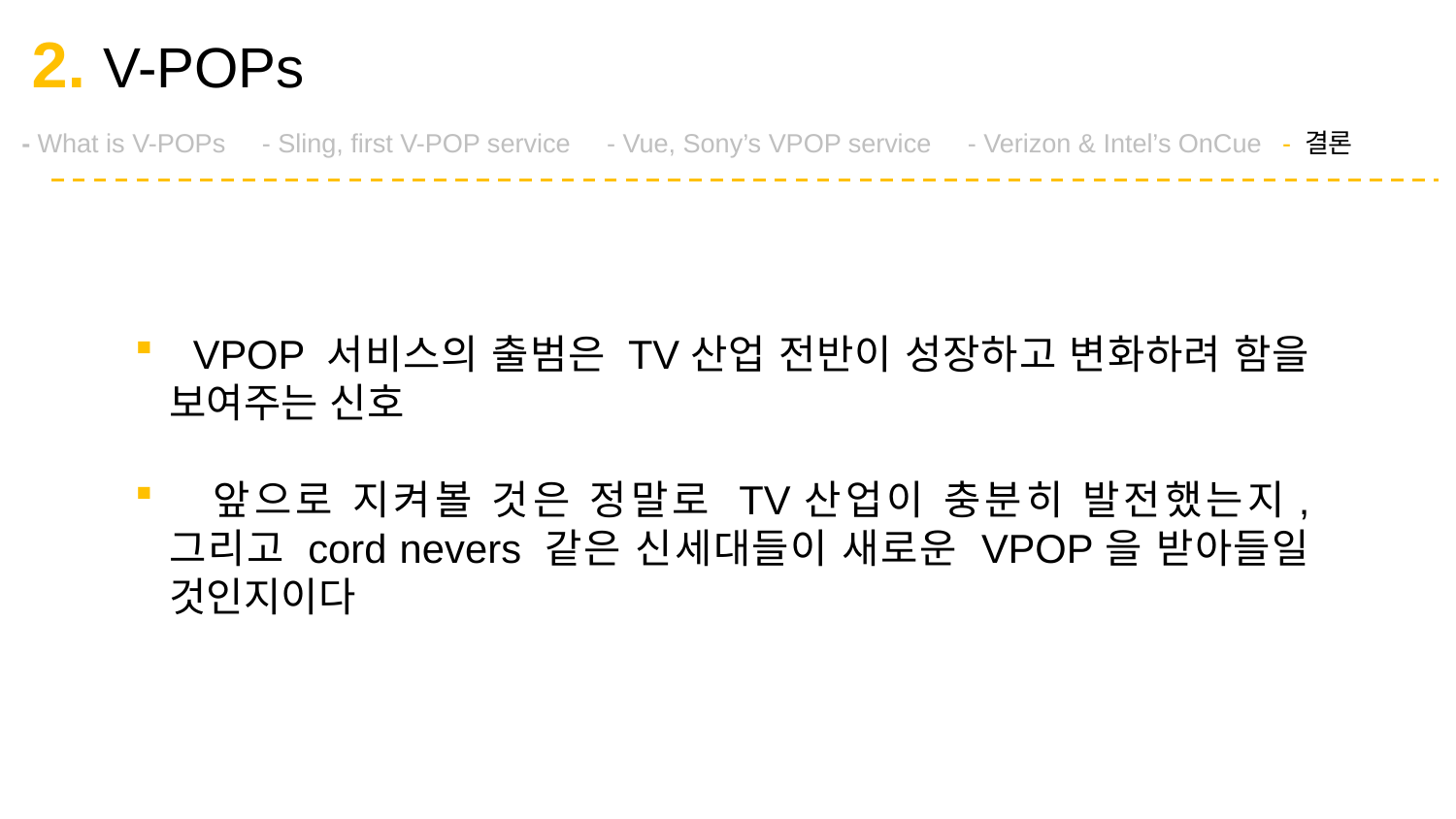

# 2. V-POPs
 - What is V-POPs     - Sling, first V-POP service     - Vue, Sony’s VPOP service     - Verizon & Intel’s OnCue   - 결론

  VPOP 서비스의 출범은 TV산업 전반이 성장하고 변화하려 함을 보여주는 신호

  앞으로 지켜볼 것은 정말로 TV산업이 충분히 발전했는지, 그리고 cord nevers 같은 신세대들이 새로운 VPOP을 받아들일 것인지이다